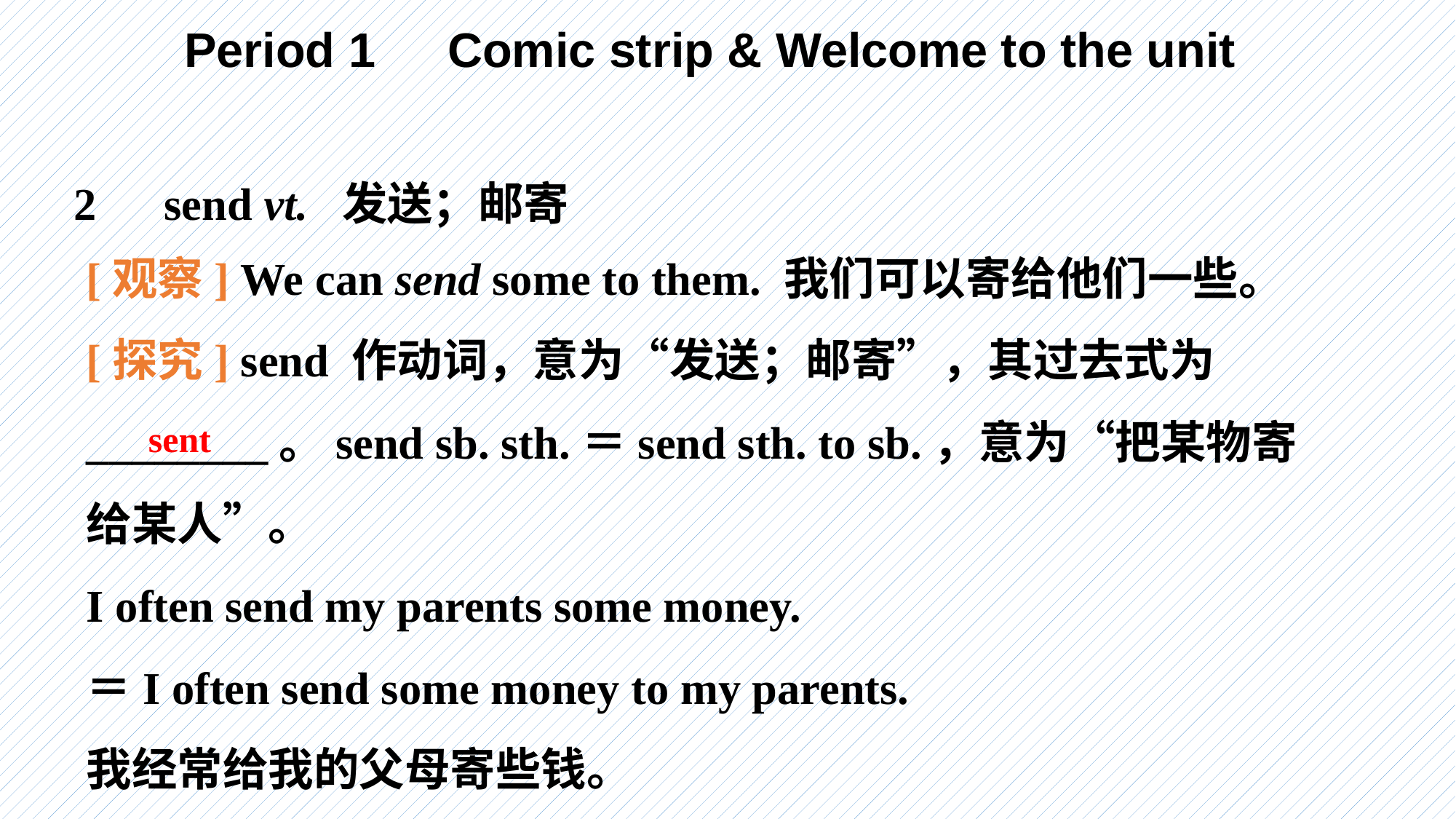

Period 1　Comic strip & Welcome to the unit
2　send vt.  发送；邮寄
[观察] We can send some to them. 我们可以寄给他们一些。
[探究] send 作动词，意为“发送；邮寄”，其过去式为________。send sb. sth.＝send sth. to sb.，意为“把某物寄给某人”。
I often send my parents some money.
＝I often send some money to my parents.
我经常给我的父母寄些钱。
sent